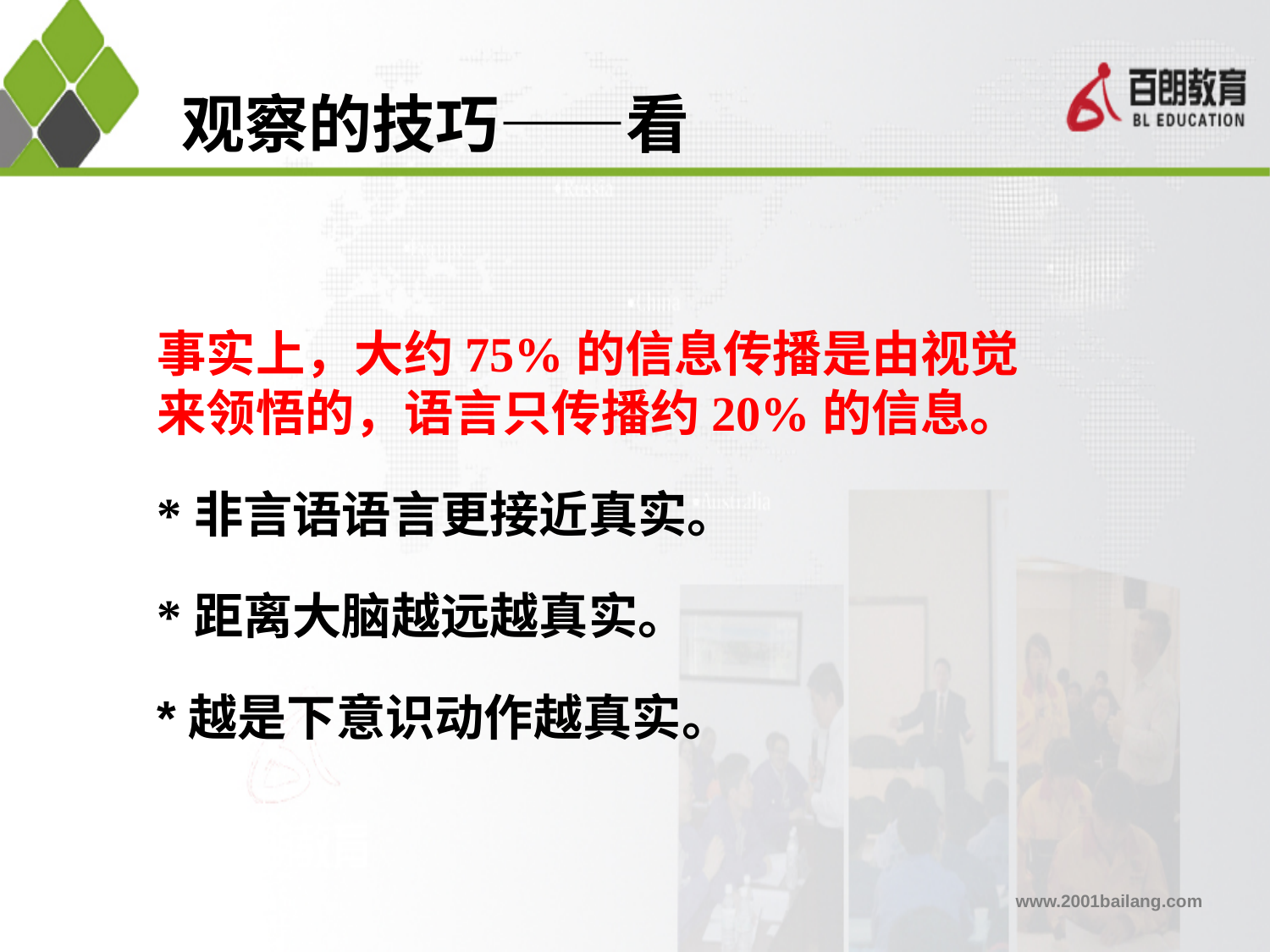

观察的技巧——看
事实上，大约75%的信息传播是由视觉来领悟的，语言只传播约20%的信息。
*非言语语言更接近真实。
*距离大脑越远越真实。
*越是下意识动作越真实。